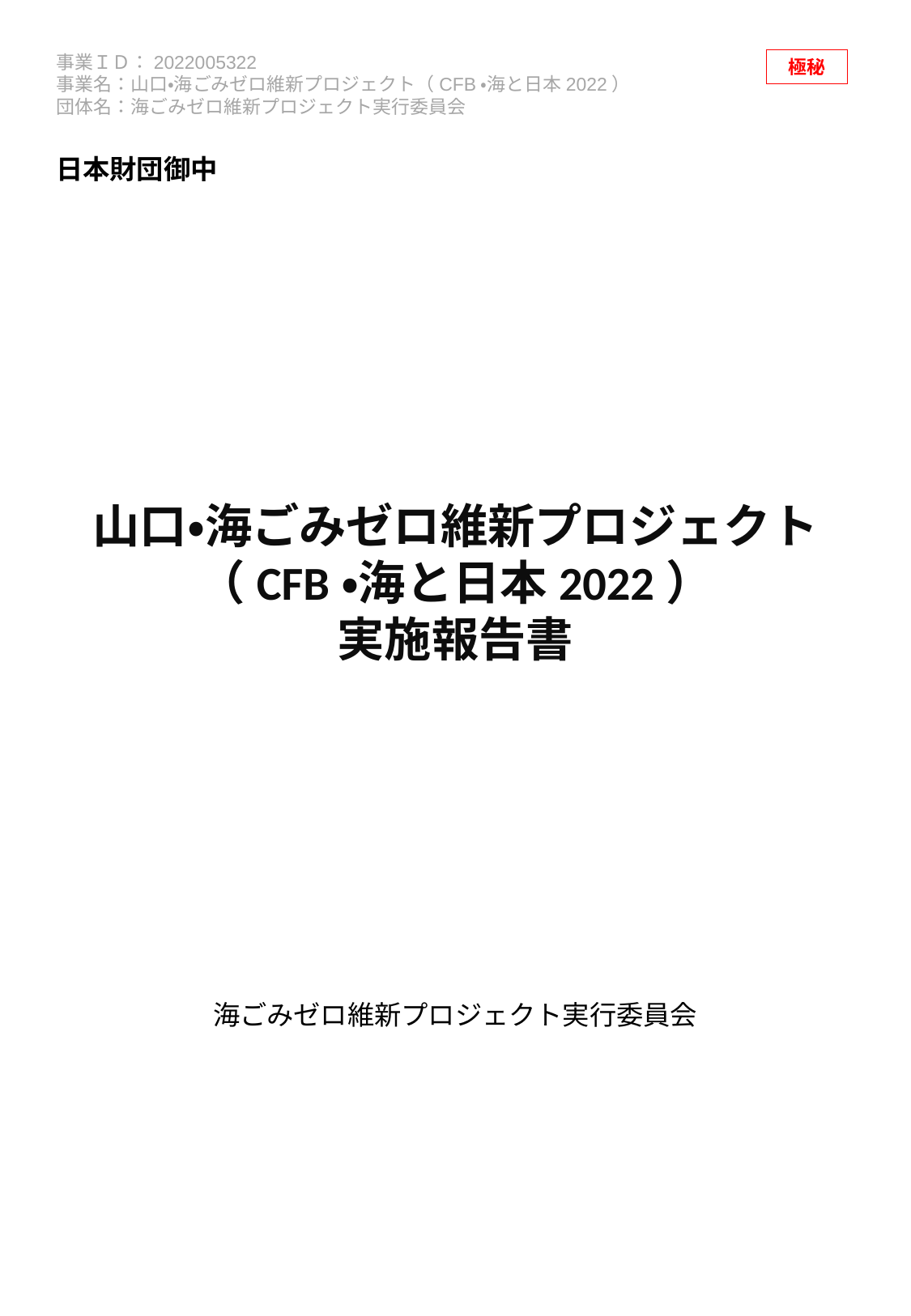

日本財団御中
山口・海ごみゼロ維新プロジェクト
（CFB・海と日本2022）
実施報告書
海ごみゼロ維新プロジェクト実行委員会